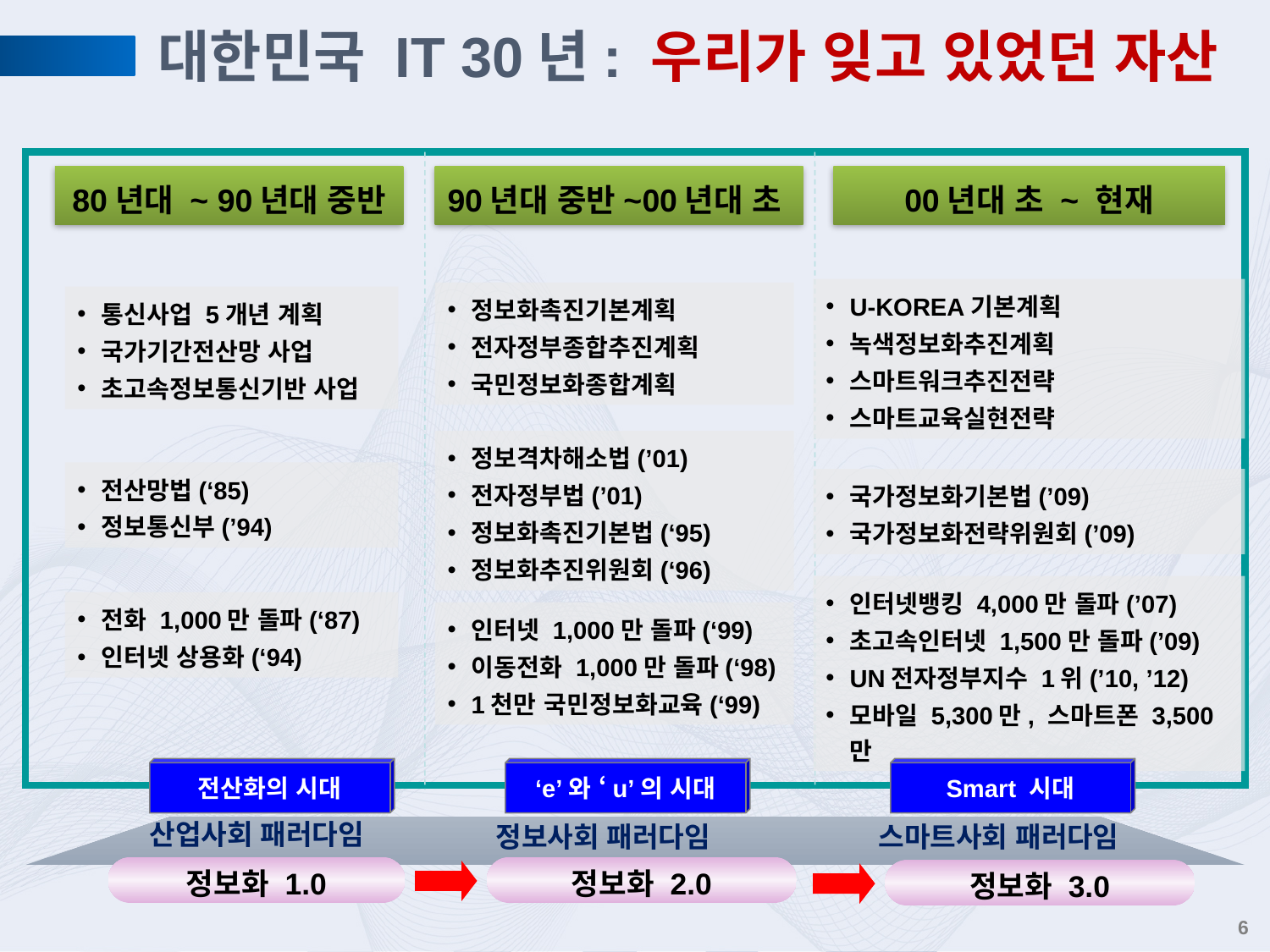

# 대한민국 IT 30년: 우리가 잊고 있었던 자산

80년대 ~ 90년대 중반
90년대 중반~00년대 초
00년대 초 ~ 현재
U-KOREA기본계획
녹색정보화추진계획
스마트워크추진전략
스마트교육실현전략
정보화촉진기본계획
전자정부종합추진계획
국민정보화종합계획
통신사업 5개년 계획
국가기간전산망 사업
초고속정보통신기반 사업
정보격차해소법(’01)
전자정부법(’01)
정보화촉진기본법(‘95)
정보화추진위원회(‘96)
전산망법(‘85)
정보통신부(’94)
국가정보화기본법(’09)
국가정보화전략위원회(’09)
인터넷뱅킹 4,000만 돌파(’07)
초고속인터넷 1,500만 돌파(’09)
UN전자정부지수 1위(’10, ’12)
모바일 5,300만, 스마트폰 3,500만
전화 1,000만 돌파(‘87)
인터넷 상용화(‘94)
인터넷 1,000만 돌파(‘99)
이동전화 1,000만 돌파(‘98)
1천만 국민정보화교육(‘99)
전산화의 시대
‘e’와 ‘u’의 시대
Smart 시대
산업사회 패러다임
정보사회 패러다임
스마트사회 패러다임

정보화 1.0
정보화 2.0
정보화 3.0

6